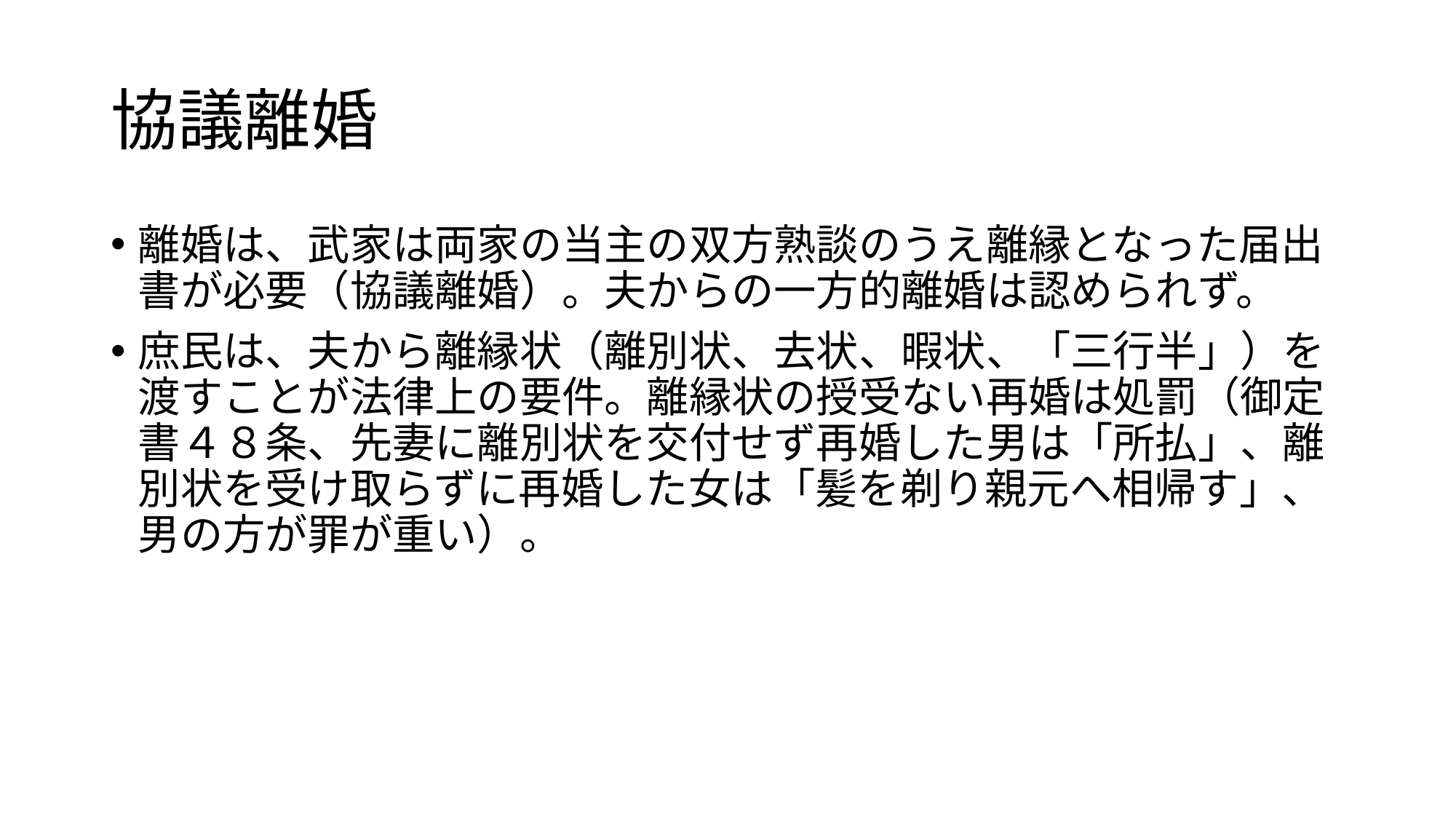

# 協議離婚
離婚は、武家は両家の当主の双方熟談のうえ離縁となった届出書が必要（協議離婚）。夫からの一方的離婚は認められず。
庶民は、夫から離縁状（離別状、去状、暇状、「三行半」）を渡すことが法律上の要件。離縁状の授受ない再婚は処罰（御定書４８条、先妻に離別状を交付せず再婚した男は「所払」、離別状を受け取らずに再婚した女は「髪を剃り親元へ相帰す」、男の方が罪が重い）。